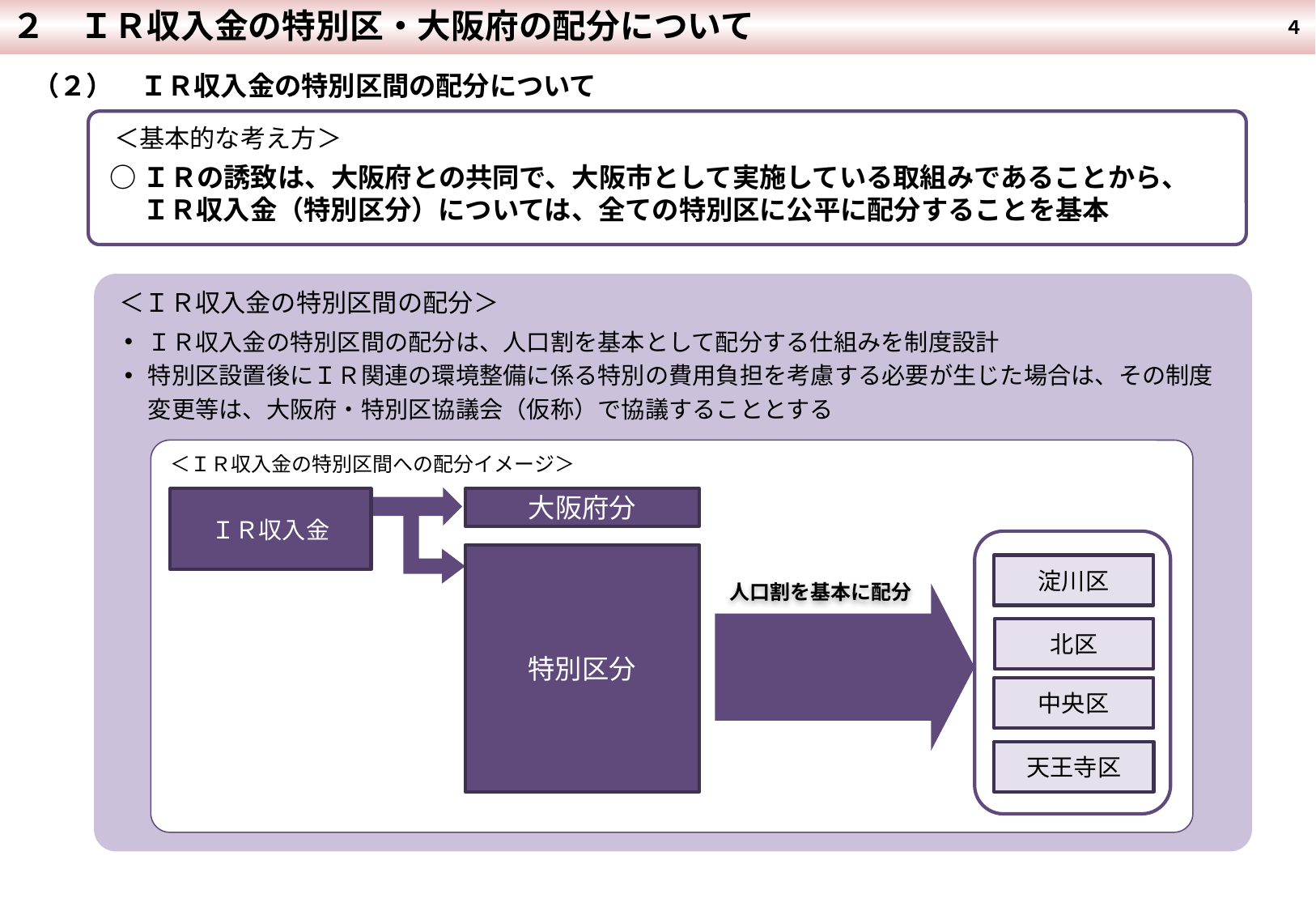

２　ＩＲ収入金の特別区・大阪府の配分について
 ４
（２）　ＩＲ収入金の特別区間の配分について

＜基本的な考え方＞
○ＩＲの誘致は、大阪府との共同で、大阪市として実施している取組みであることから、
　 ＩＲ収入金（特別区分）については、全ての特別区に公平に配分することを基本

＜ＩＲ収入金の特別区間の配分＞
ＩＲ収入金の特別区間の配分は、人口割を基本として配分する仕組みを制度設計
特別区設置後にＩＲ関連の環境整備に係る特別の費用負担を考慮する必要が生じた場合は、その制度変更等は、大阪府・特別区協議会（仮称）で協議することとする

＜ＩＲ収入金の特別区間への配分イメージ＞

大阪府分
ＩＲ収入金

特別区分
淀川区
人口割を基本に配分

北区
中央区
天王寺区